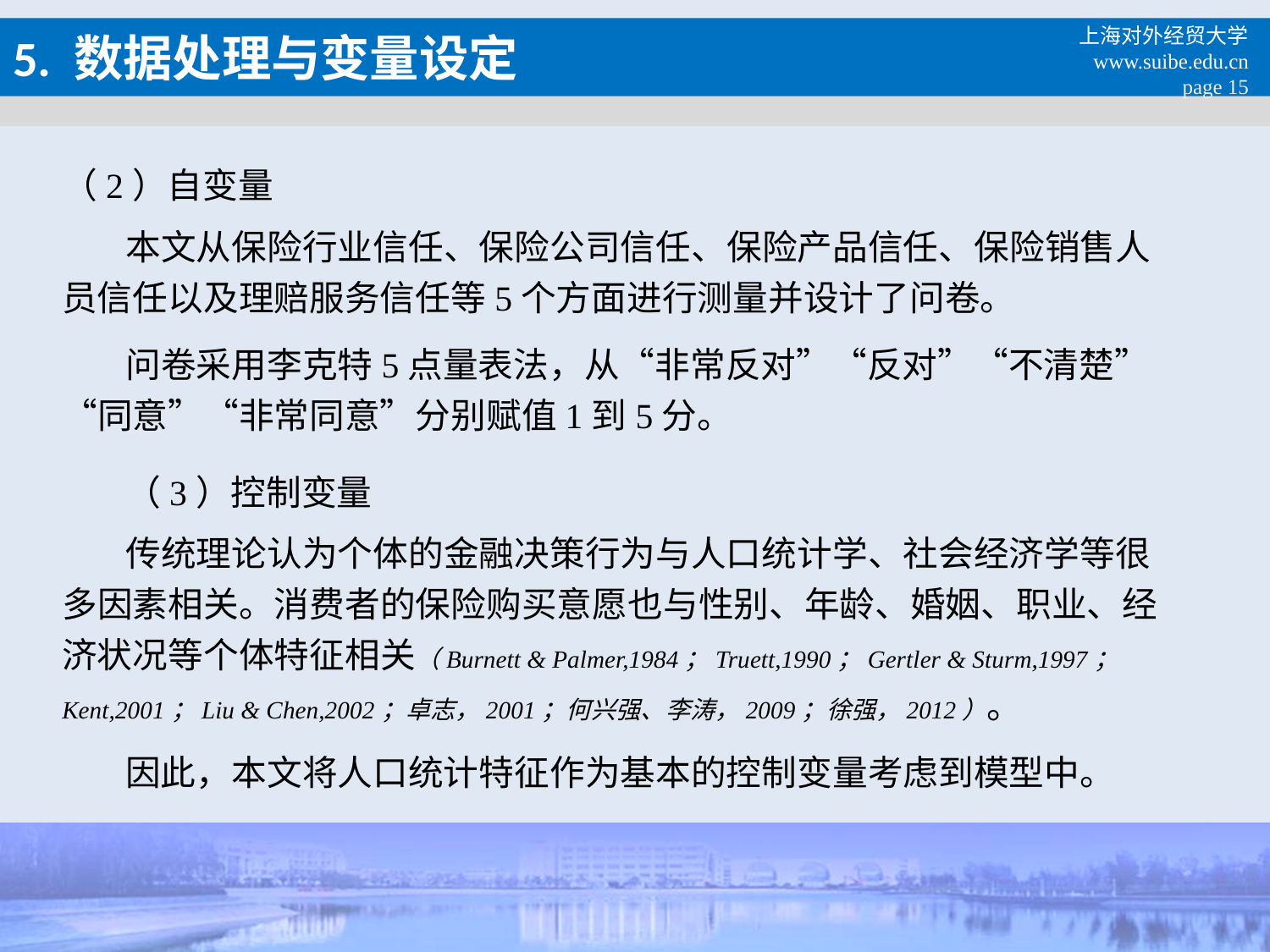

# 5. 数据处理与变量设定
上海对外经贸大学
www.suibe.edu.cn
 page 15
（2）自变量
本文从保险行业信任、保险公司信任、保险产品信任、保险销售人员信任以及理赔服务信任等5个方面进行测量并设计了问卷。
问卷采用李克特5点量表法，从“非常反对”“反对”“不清楚”“同意”“非常同意”分别赋值1到5分。
（3）控制变量
传统理论认为个体的金融决策行为与人口统计学、社会经济学等很多因素相关。消费者的保险购买意愿也与性别、年龄、婚姻、职业、经济状况等个体特征相关（Burnett & Palmer,1984；Truett,1990；Gertler & Sturm,1997；Kent,2001；Liu & Chen,2002；卓志，2001；何兴强、李涛，2009；徐强，2012）。
因此，本文将人口统计特征作为基本的控制变量考虑到模型中。